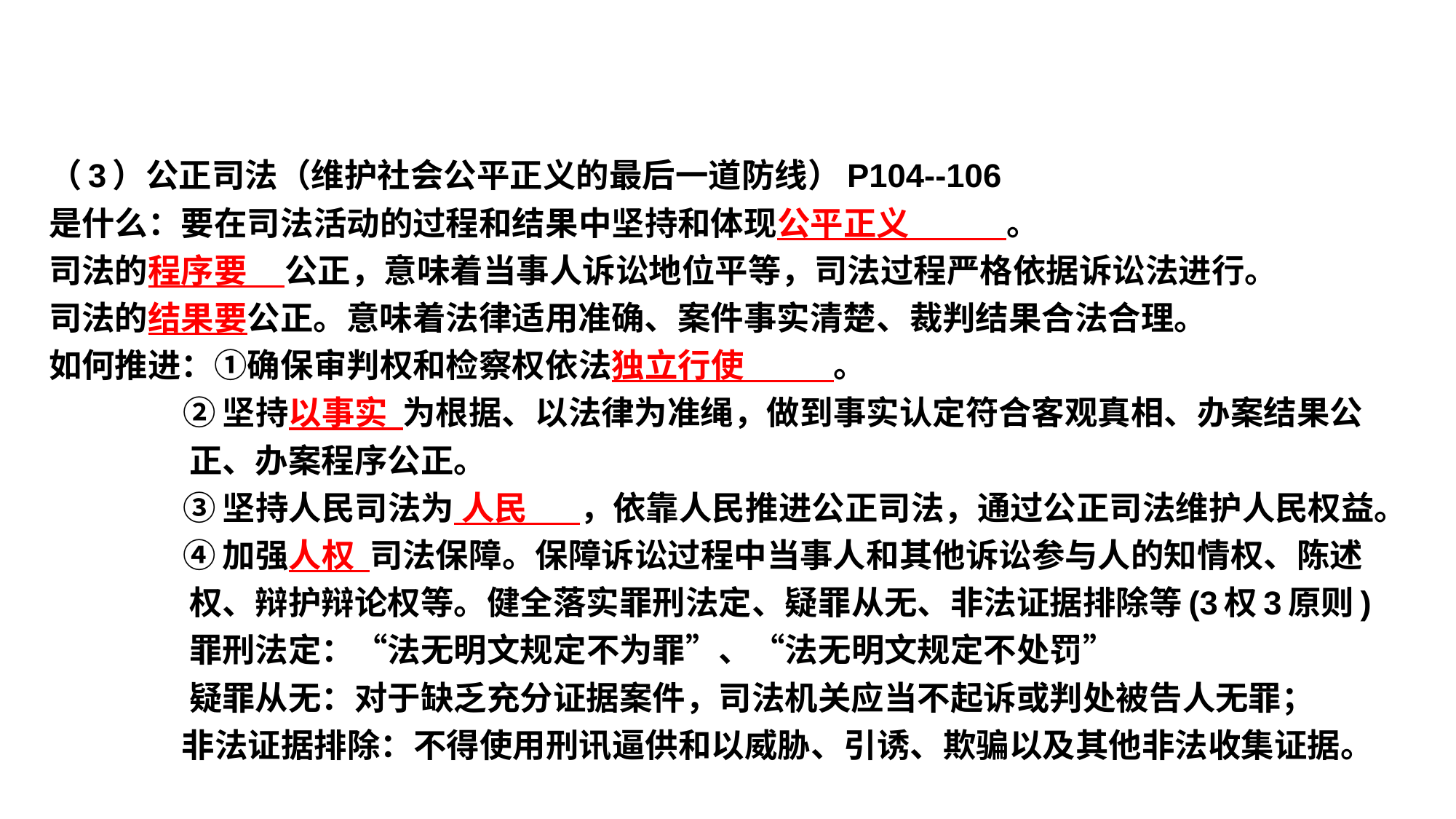

#
（3）公正司法（维护社会公平正义的最后一道防线）P104--106
是什么：要在司法活动的过程和结果中坚持和体现公平正义             。
司法的程序要     公正，意味着当事人诉讼地位平等，司法过程严格依据诉讼法进行。
司法的结果要公正。意味着法律适用准确、案件事实清楚、裁判结果合法合理。
如何推进：①确保审判权和检察权依法独立行使            。
                  ②坚持以事实  为根据、以法律为准绳，做到事实认定符合客观真相、办案结果公
                  正、办案程序公正。
                  ③坚持人民司法为 人民       ，依靠人民推进公正司法，通过公正司法维护人民权益。
                  ④加强人权  司法保障。保障诉讼过程中当事人和其他诉讼参与人的知情权、陈述
                  权、辩护辩论权等。健全落实罪刑法定、疑罪从无、非法证据排除等(3权3原则)
                  罪刑法定：“法无明文规定不为罪”、“法无明文规定不处罚”
                  疑罪从无：对于缺乏充分证据案件，司法机关应当不起诉或判处被告人无罪；
                 非法证据排除：不得使用刑讯逼供和以威胁、引诱、欺骗以及其他非法收集证据。